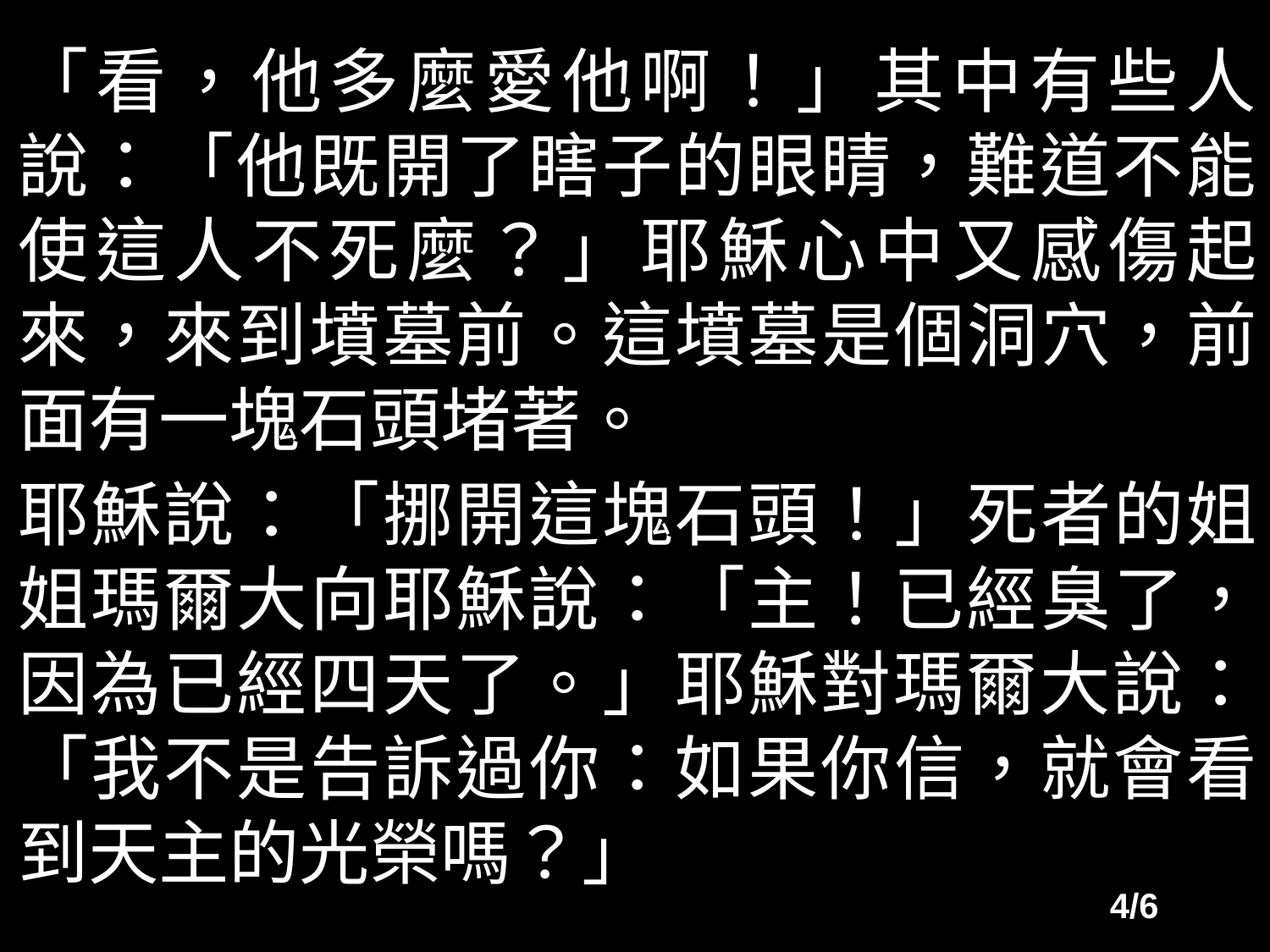

「看，他多麼愛他啊！」其中有些人說：「他既開了瞎子的眼睛，難道不能使這人不死麼？」耶穌心中又感傷起來，來到墳墓前。這墳墓是個洞穴，前面有一塊石頭堵著。
耶穌說：「挪開這塊石頭！」死者的姐姐瑪爾大向耶穌說：「主！已經臭了，因為已經四天了。」耶穌對瑪爾大說：「我不是告訴過你：如果你信，就會看到天主的光榮嗎？」
4/6